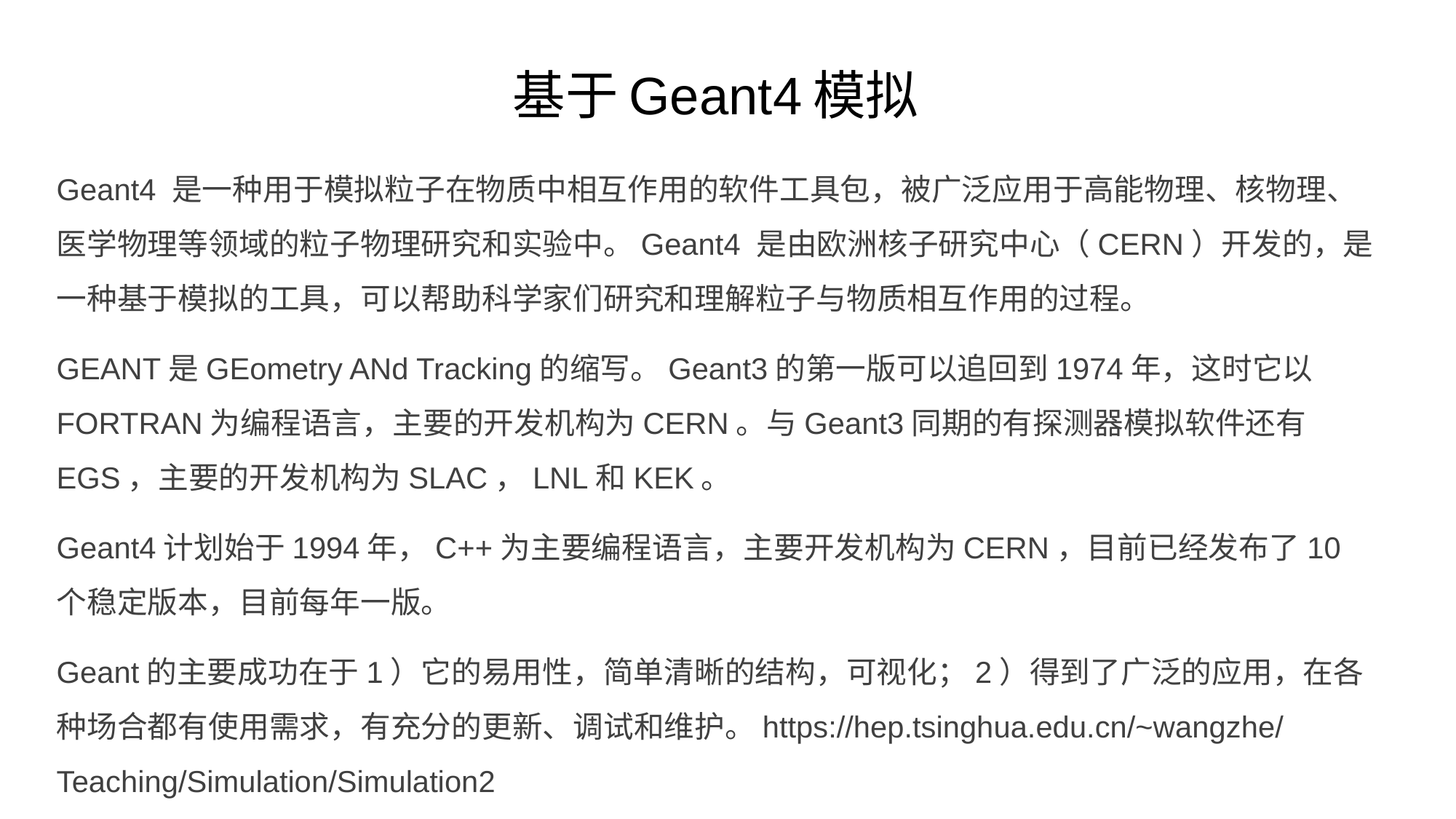

# 基于Geant4模拟
Geant4 是一种用于模拟粒子在物质中相互作用的软件工具包，被广泛应用于高能物理、核物理、医学物理等领域的粒子物理研究和实验中。Geant4 是由欧洲核子研究中心（CERN）开发的，是一种基于模拟的工具，可以帮助科学家们研究和理解粒子与物质相互作用的过程。
GEANT是GEometry ANd Tracking的缩写。Geant3的第一版可以追回到1974年，这时它以FORTRAN为编程语言，主要的开发机构为CERN。与Geant3同期的有探测器模拟软件还有EGS，主要的开发机构为SLAC，LNL和KEK。
Geant4计划始于1994年，C++为主要编程语言，主要开发机构为CERN，目前已经发布了10个稳定版本，目前每年一版。
Geant的主要成功在于1）它的易用性，简单清晰的结构，可视化；2）得到了广泛的应用，在各种场合都有使用需求，有充分的更新、调试和维护。https://hep.tsinghua.edu.cn/~wangzhe/Teaching/Simulation/Simulation2